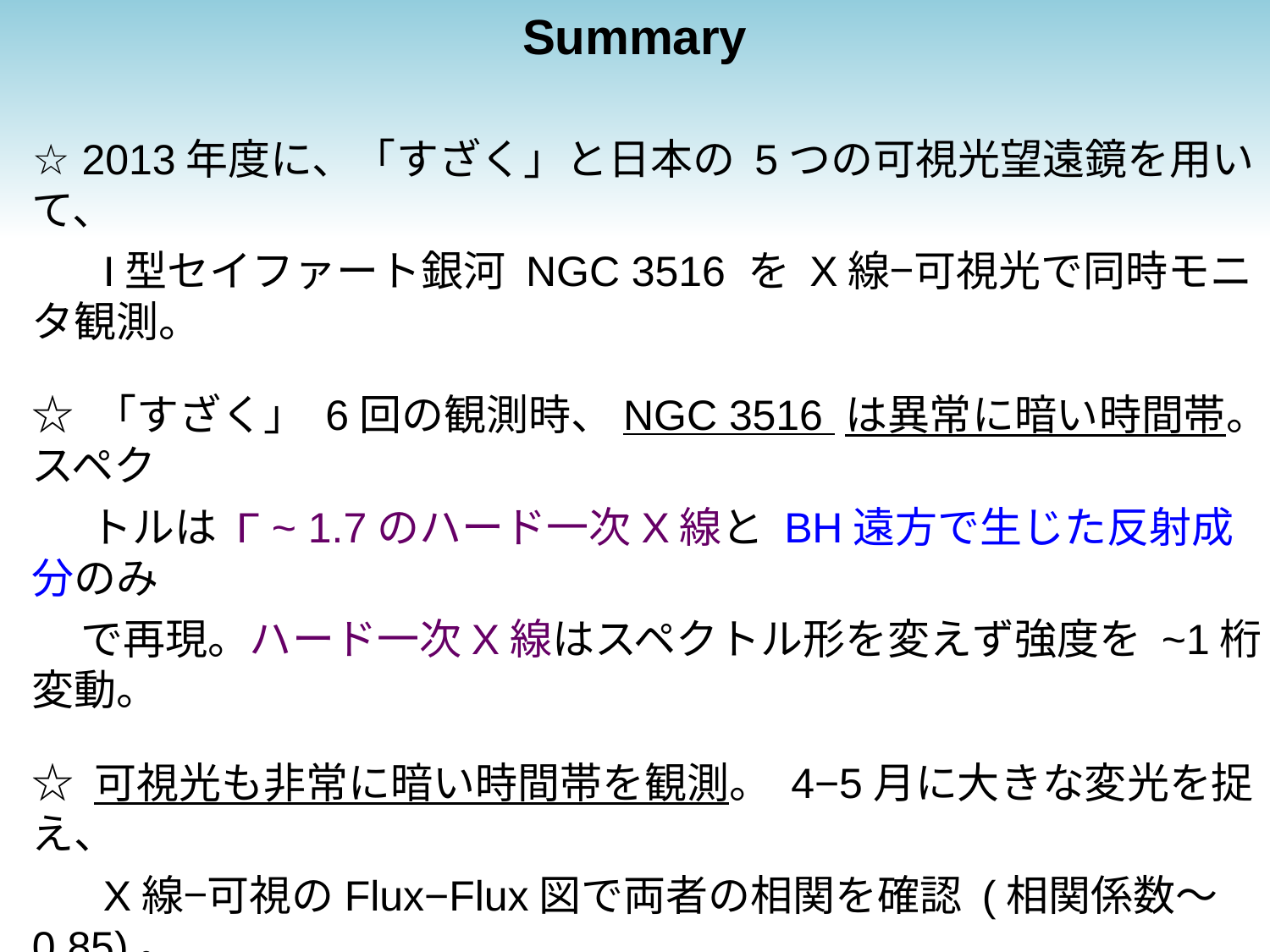

Summary
☆ 2013年度に、「すざく」と日本の 5つの可視光望遠鏡を用いて、
      I型セイファート銀河 NGC 3516 を X線−可視光で同時モニタ観測。
☆ 「すざく」 6回の観測時、NGC 3516 は異常に暗い時間帯。スペク
     トルは Γ ~ 1.7のハード一次X線と BH遠方で生じた反射成分のみ
    で再現。ハード一次X線はスペクトル形を変えず強度を ~1桁変動。
☆ 可視光も非常に暗い時間帯を観測。 4−5月に大きな変光を捉え、
      X線−可視のFlux−Flux図で両者の相関を確認 (相関係数〜0.85)。
      NGC 3516 は暗い時間帯では、X線−可視光の相関を示すと判明。
☆ NGC 3516セントラルエンジンにおいて、ハード一次X線を生じる
      コロナが、降着円盤の近傍に存在することを明らかにした。